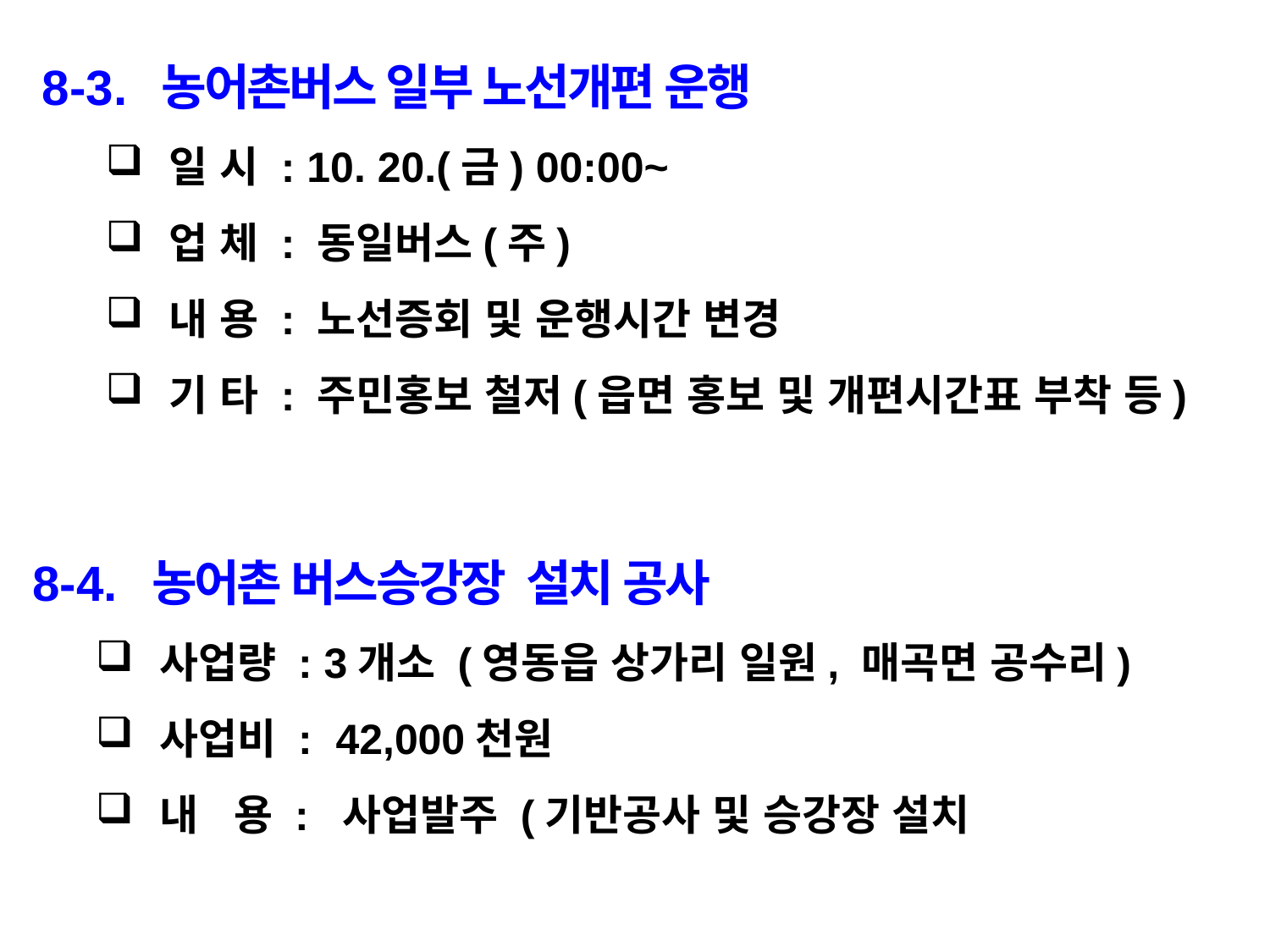

8-3.  농어촌버스 일부 노선개편 운행
일 시 : 10. 20.(금) 00:00~
업 체 : 동일버스(주)
내 용 : 노선증회 및 운행시간 변경
기 타 : 주민홍보 철저(읍면 홍보 및 개편시간표 부착 등)

8-4.  농어촌 버스승강장  설치 공사
사업량 : 3개소 (영동읍 상가리 일원, 매곡면 공수리)
사업비 :  42,000천원
내   용 :  사업발주 (기반공사 및 승강장 설치